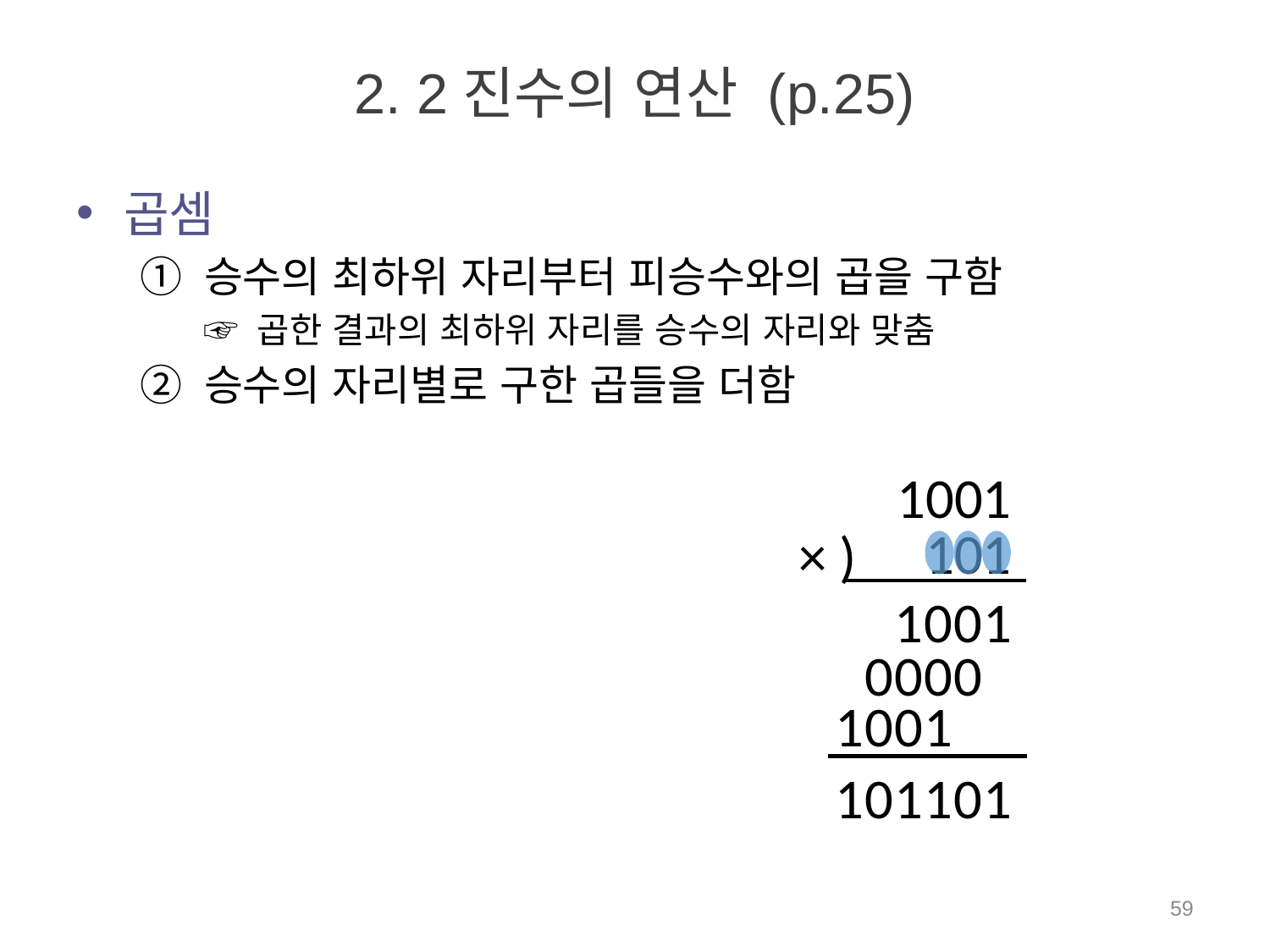

# 2. 2진수의 연산 (p.25)
곱셈
① 승수의 최하위 자리부터 피승수와의 곱을 구함
☞ 곱한 결과의 최하위 자리를 승수의 자리와 맞춤
② 승수의 자리별로 구한 곱들을 더함
1001
101
×
)

1
0
0
1
0
0
0
0
1
0
0
1
1
0
1
1
0
1
59